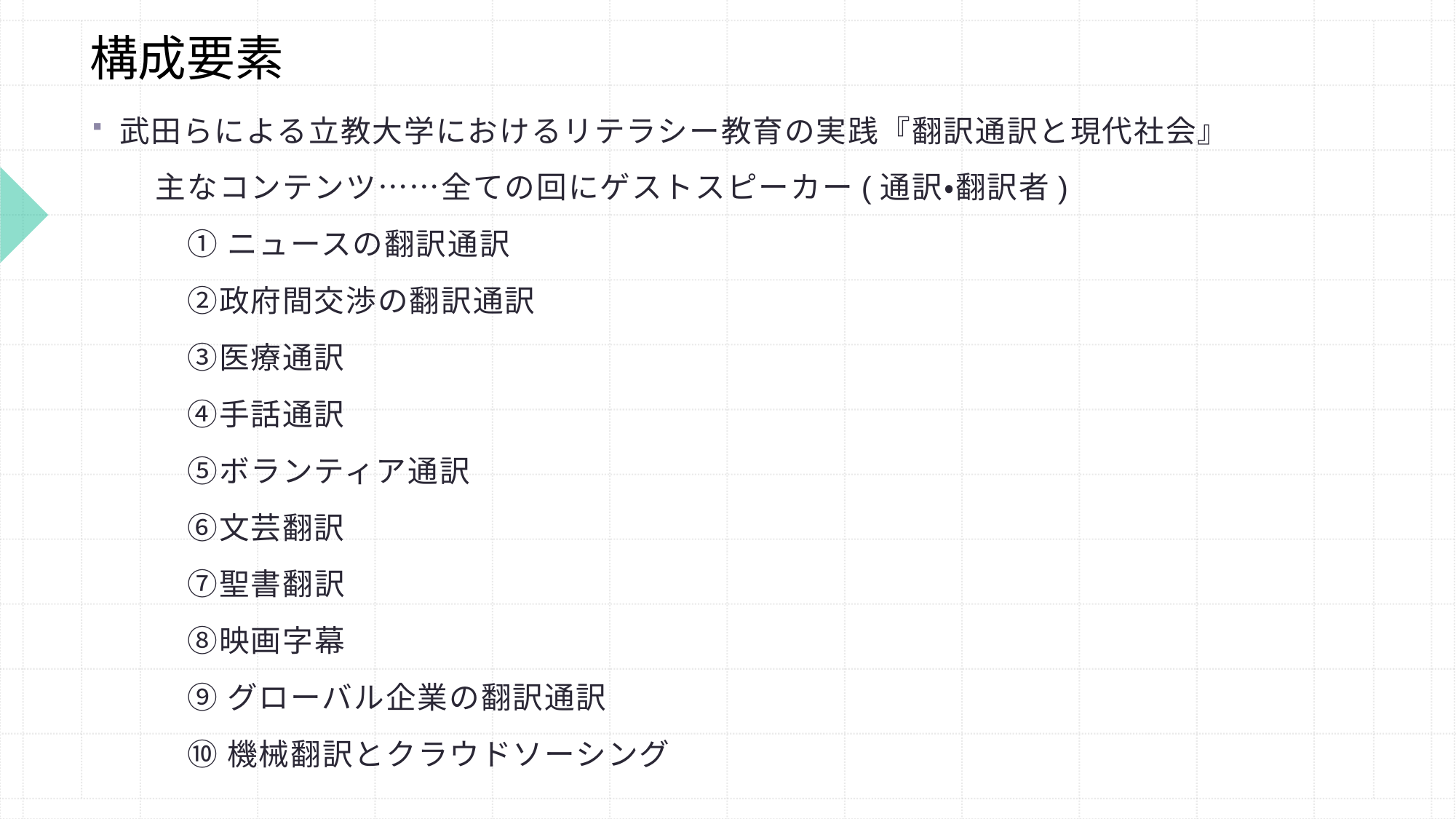

構成要素
武田らによる立教大学におけるリテラシー教育の実践『翻訳通訳と現代社会』
　　主なコンテンツ……全ての回にゲストスピーカー(通訳・翻訳者)
　　　① ニュースの翻訳通訳
　　　②政府間交渉の翻訳通訳
　　　③医療通訳
　　　④手話通訳
　　　⑤ボランティア通訳
　　　⑥文芸翻訳
　　　⑦聖書翻訳
　　　⑧映画字幕
　　　⑨ グローバル企業の翻訳通訳
　　　⑩ 機械翻訳とクラウドソーシング